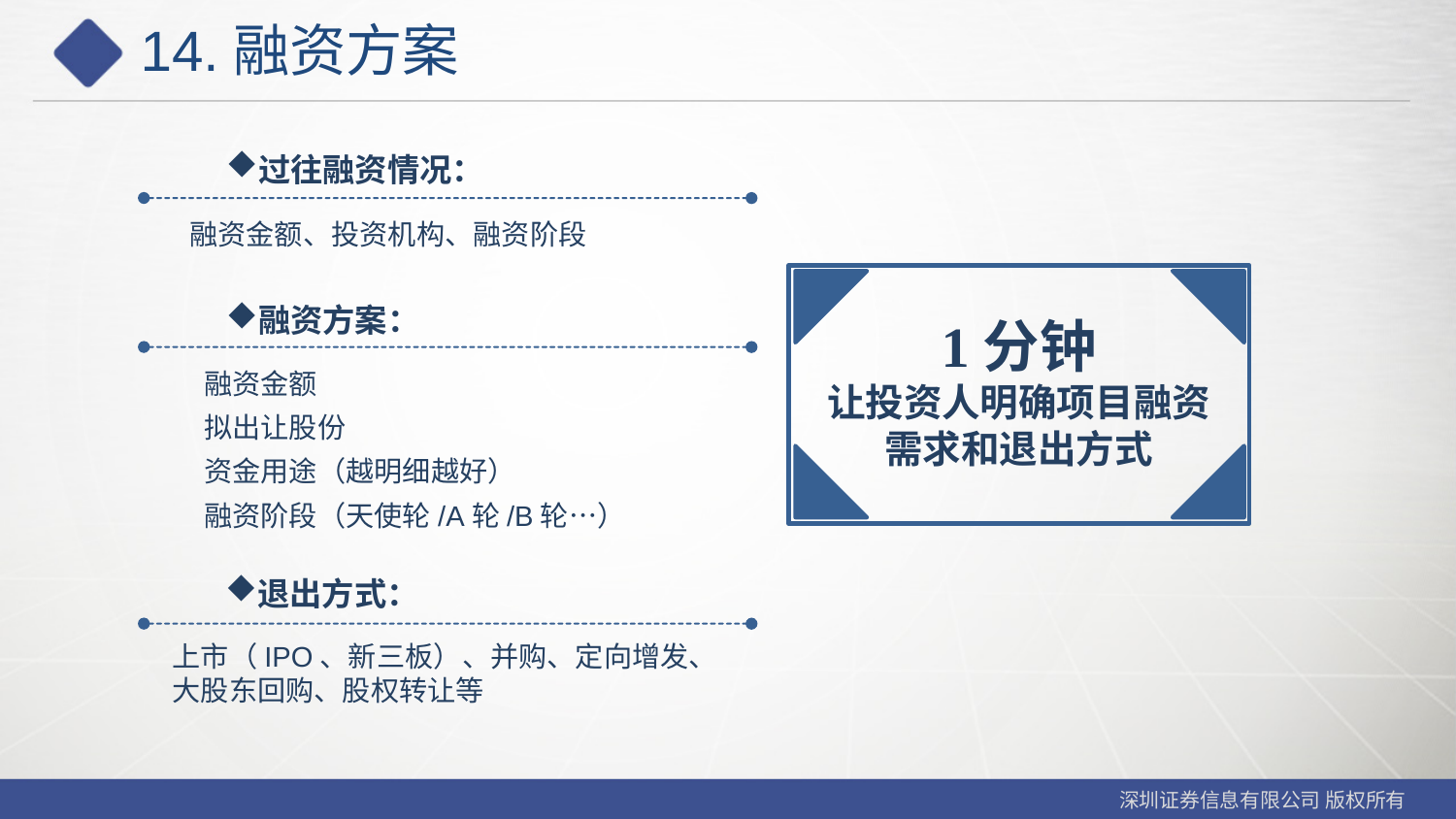

# 14.融资方案
过往融资情况：
融资金额、投资机构、融资阶段

融资方案：
 融资金额
 拟出让股份
 资金用途（越明细越好）
 融资阶段（天使轮/A轮/B轮…）

1分钟
让投资人明确项目融资需求和退出方式
退出方式：
上市（IPO、新三板）、并购、定向增发、大股东回购、股权转让等

深圳证券信息有限公司 版权所有